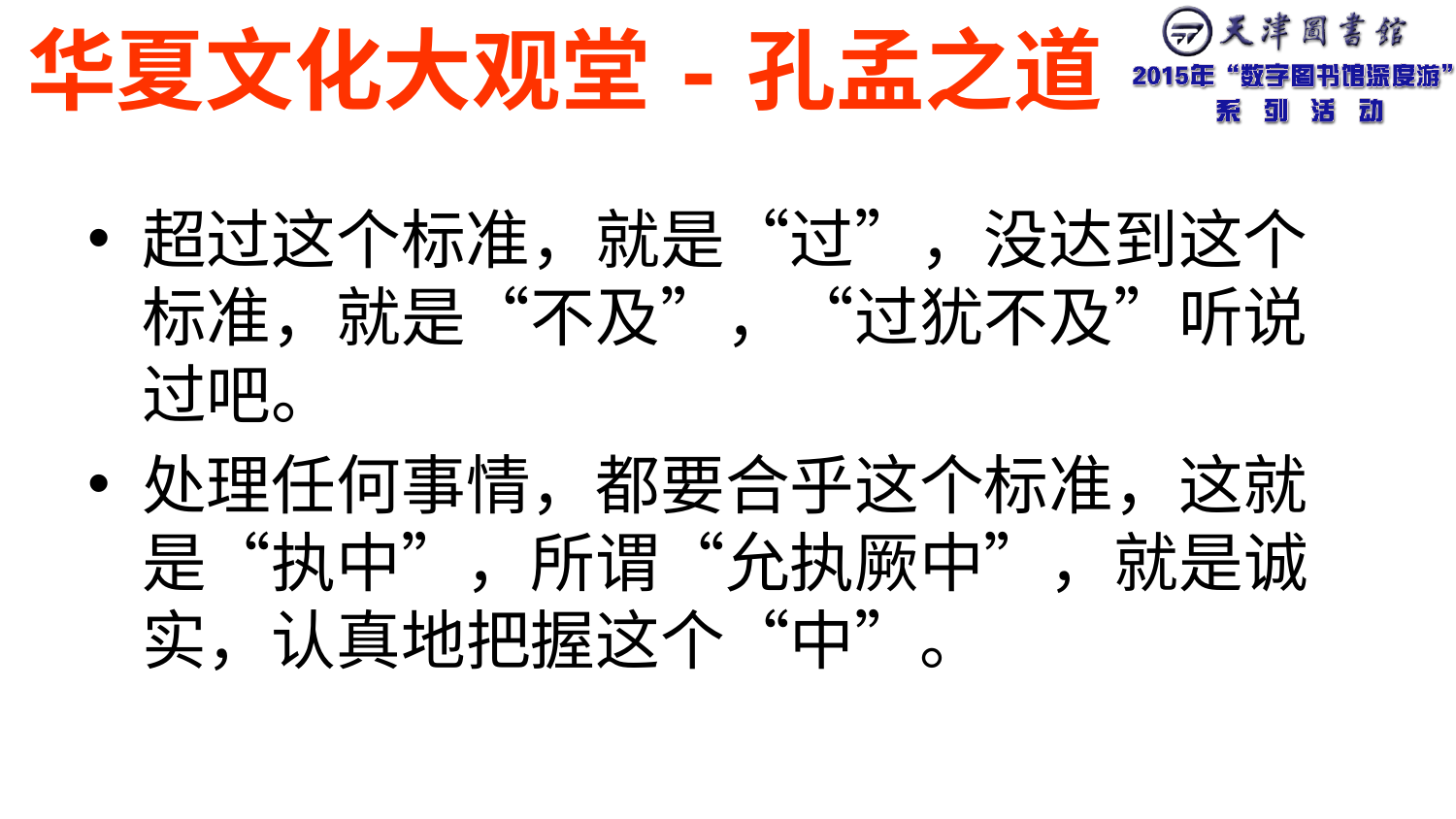

# 华夏文化大观堂-孔孟之道
超过这个标准，就是“过”，没达到这个标准，就是“不及”，“过犹不及”听说过吧。
处理任何事情，都要合乎这个标准，这就是“执中”，所谓“允执厥中”，就是诚实，认真地把握这个“中”。